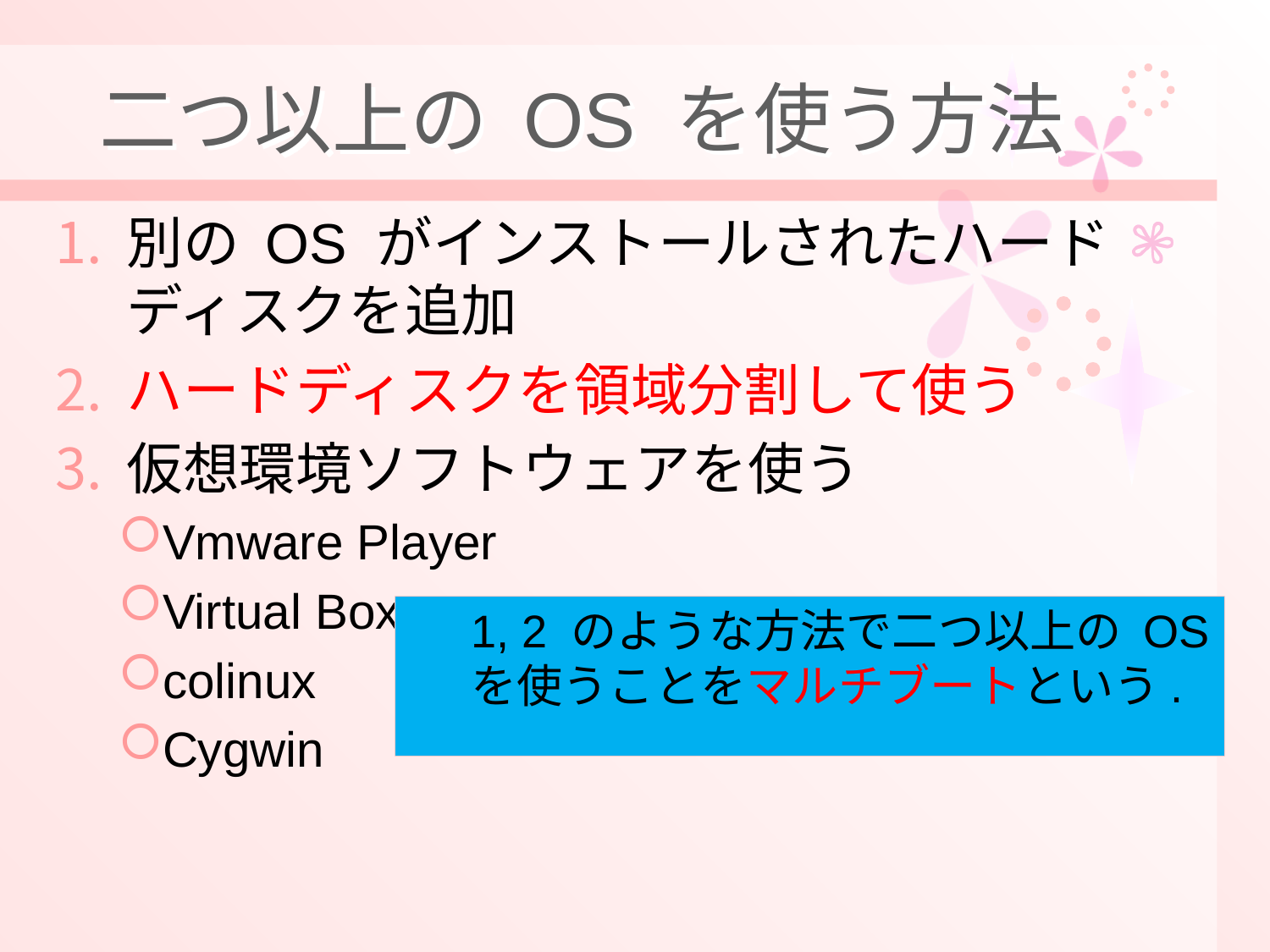

# 二つ以上の OS を使う方法
別の OS がインストールされたハードディスクを追加
ハードディスクを領域分割して使う
仮想環境ソフトウェアを使う
Vmware Player
Virtual Box
colinux
Cygwin
1, 2 のような方法で二つ以上の OS を使うことをマルチブートという.